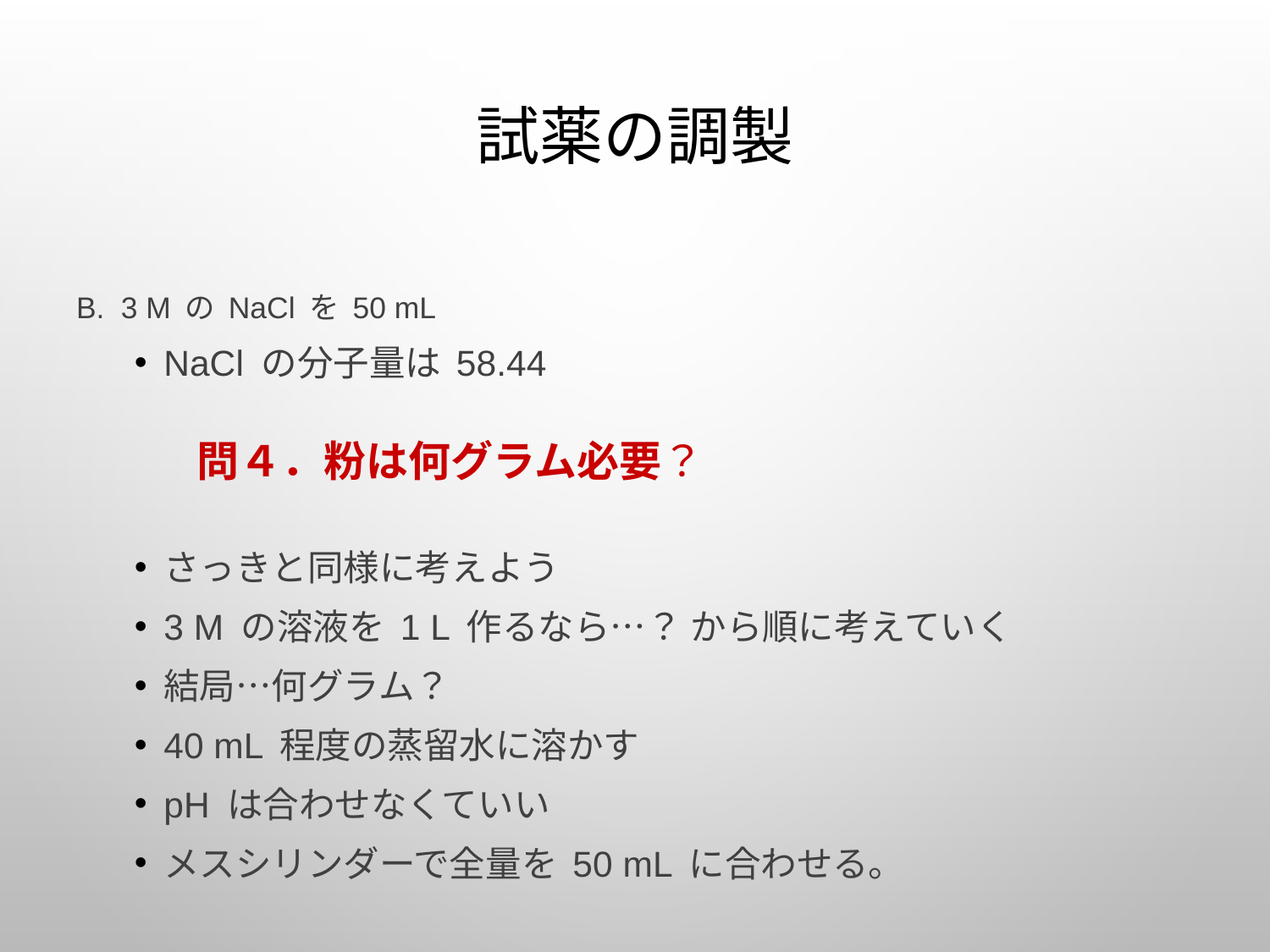

# 試薬の調製
B.  3 M の NaCl を 50 mL
NaCl の分子量は 58.44

さっきと同様に考えよう
3 M の溶液を 1 L 作るなら…？ から順に考えていく
結局…何グラム？
40 mL 程度の蒸留水に溶かす
pH は合わせなくていい
メスシリンダーで全量を 50 mL に合わせる。
問４．粉は何グラム必要？